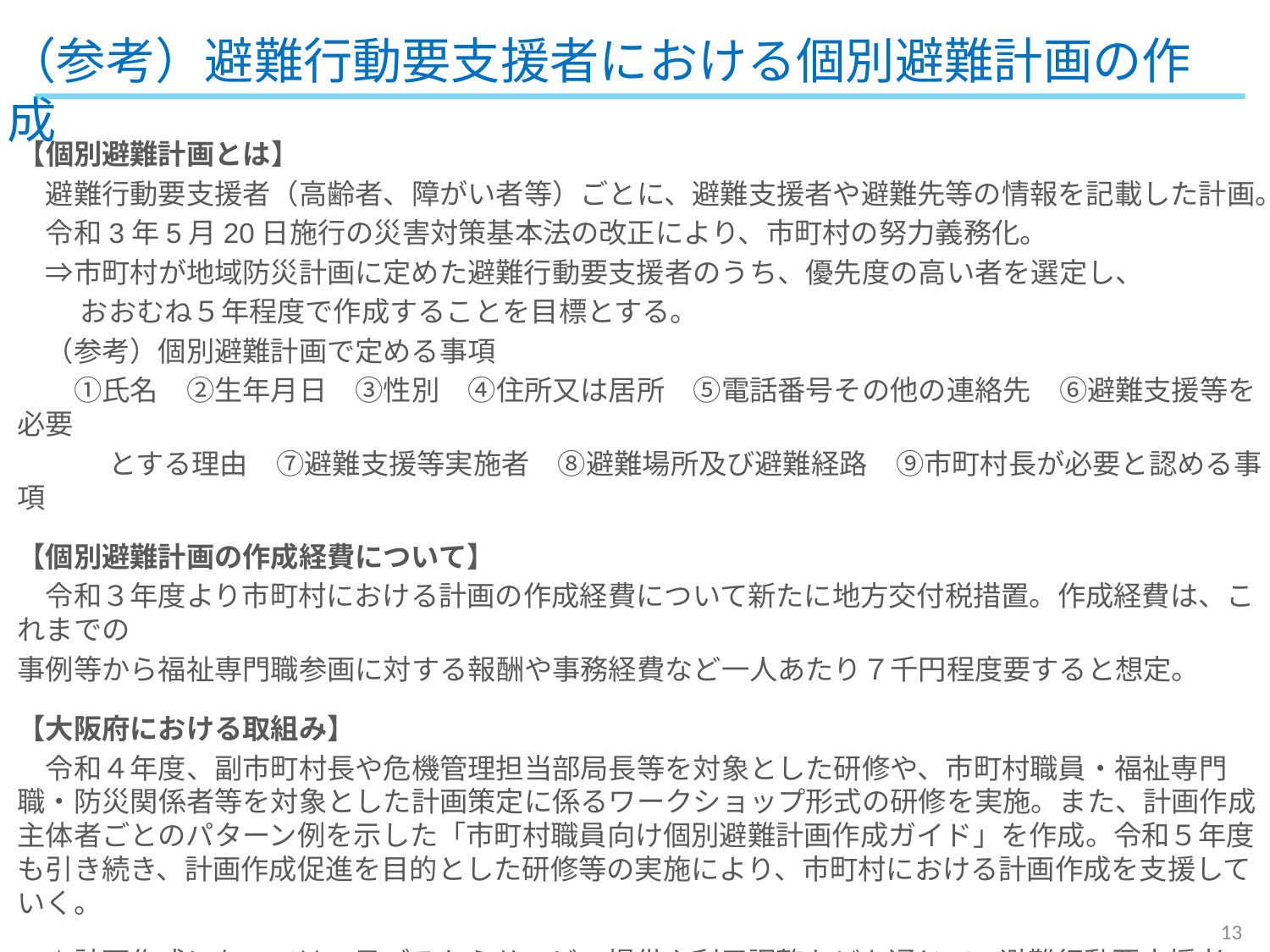

（参考）避難行動要支援者における個別避難計画の作成
【個別避難計画とは】
　避難行動要支援者（高齢者、障がい者等）ごとに、避難支援者や避難先等の情報を記載した計画。
　令和3年5月20日施行の災害対策基本法の改正により、市町村の努力義務化。
　⇒市町村が地域防災計画に定めた避難行動要支援者のうち、優先度の高い者を選定し、
　　 おおむね５年程度で作成することを目標とする。
　（参考）個別避難計画で定める事項
　　①氏名　②生年月日　③性別　④住所又は居所　⑤電話番号その他の連絡先　⑥避難支援等を必要
　　　 とする理由　⑦避難支援等実施者　⑧避難場所及び避難経路　⑨市町村長が必要と認める事項

【個別避難計画の作成経費について】
　令和３年度より市町村における計画の作成経費について新たに地方交付税措置。作成経費は、これまでの
事例等から福祉専門職参画に対する報酬や事務経費など一人あたり７千円程度要すると想定。

【大阪府における取組み】
　令和４年度、副市町村長や危機管理担当部局長等を対象とした研修や、市町村職員・福祉専門職・防災関係者等を対象とした計画策定に係るワークショップ形式の研修を実施。また、計画作成主体者ごとのパターン例を示した「市町村職員向け個別避難計画作成ガイド」を作成。令和５年度も引き続き、計画作成促進を目的とした研修等の実施により、市町村における計画作成を支援していく。

　★計画作成においては、日ごろからサービス提供や利用調整などを通じて、避難行動要支援者の状態
　　 や家族の事情等も把握されている福祉専門職の協力が重要
13